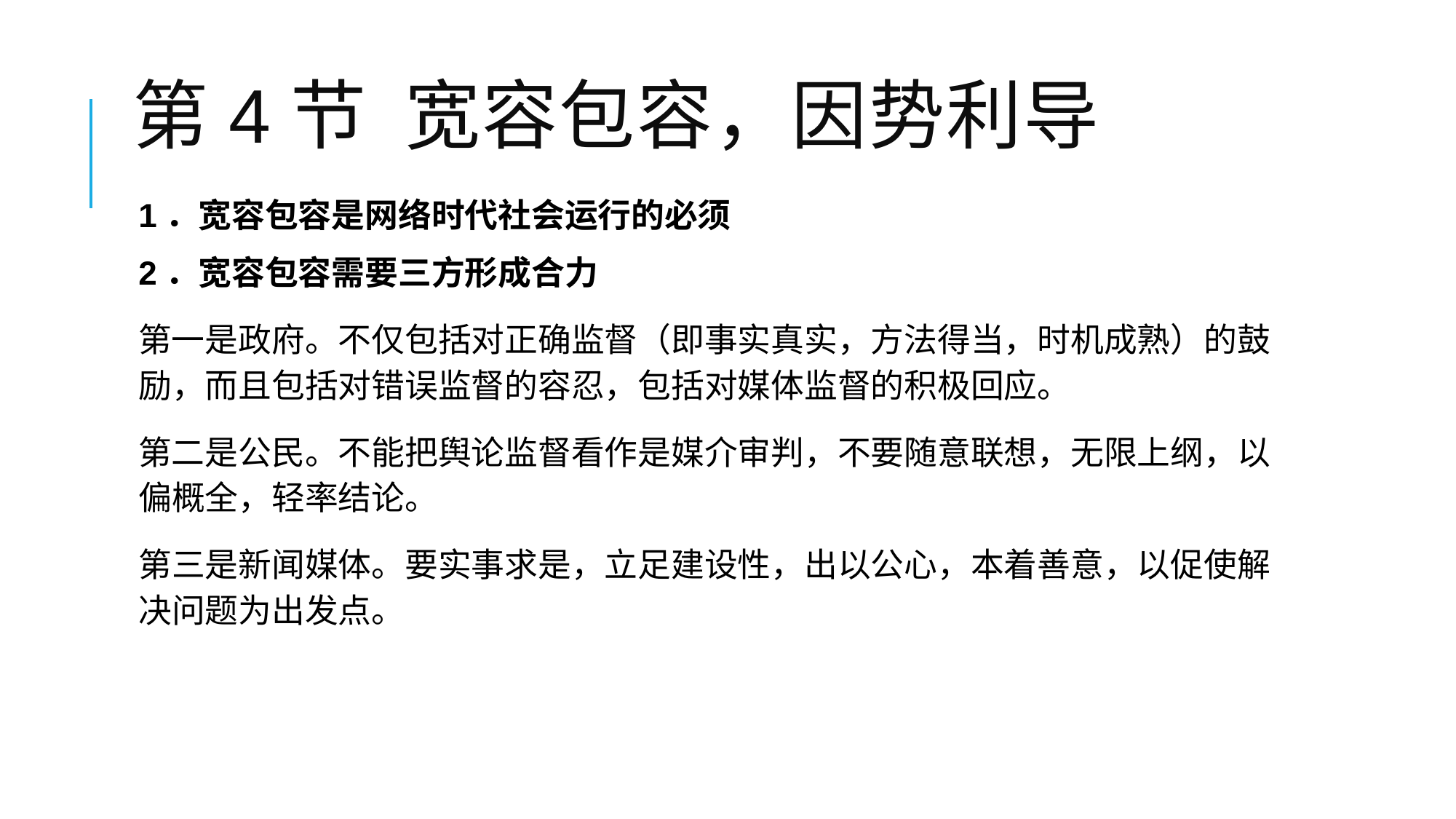

# 第4节  宽容包容，因势利导
1．宽容包容是网络时代社会运行的必须
2．宽容包容需要三方形成合力
第一是政府。不仅包括对正确监督（即事实真实，方法得当，时机成熟）的鼓励，而且包括对错误监督的容忍，包括对媒体监督的积极回应。
第二是公民。不能把舆论监督看作是媒介审判，不要随意联想，无限上纲，以偏概全，轻率结论。
第三是新闻媒体。要实事求是，立足建设性，出以公心，本着善意，以促使解决问题为出发点。